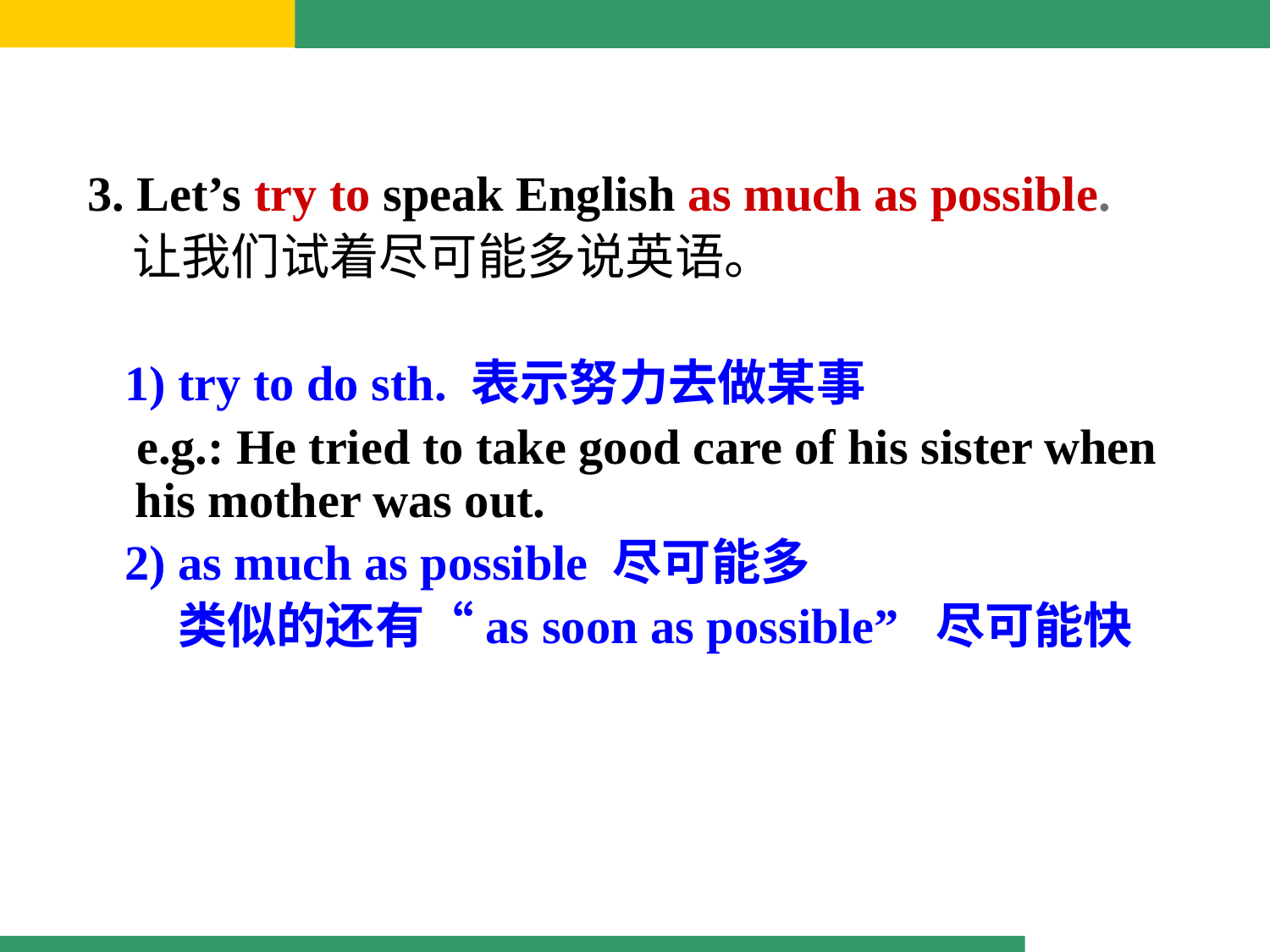

3. Let’s try to speak English as much as possible.
   让我们试着尽可能多说英语。

   1) try to do sth. 表示努力去做某事
    e.g.: He tried to take good care of his sister when his mother was out.
   2) as much as possible 尽可能多
       类似的还有“as soon as possible”  尽可能快